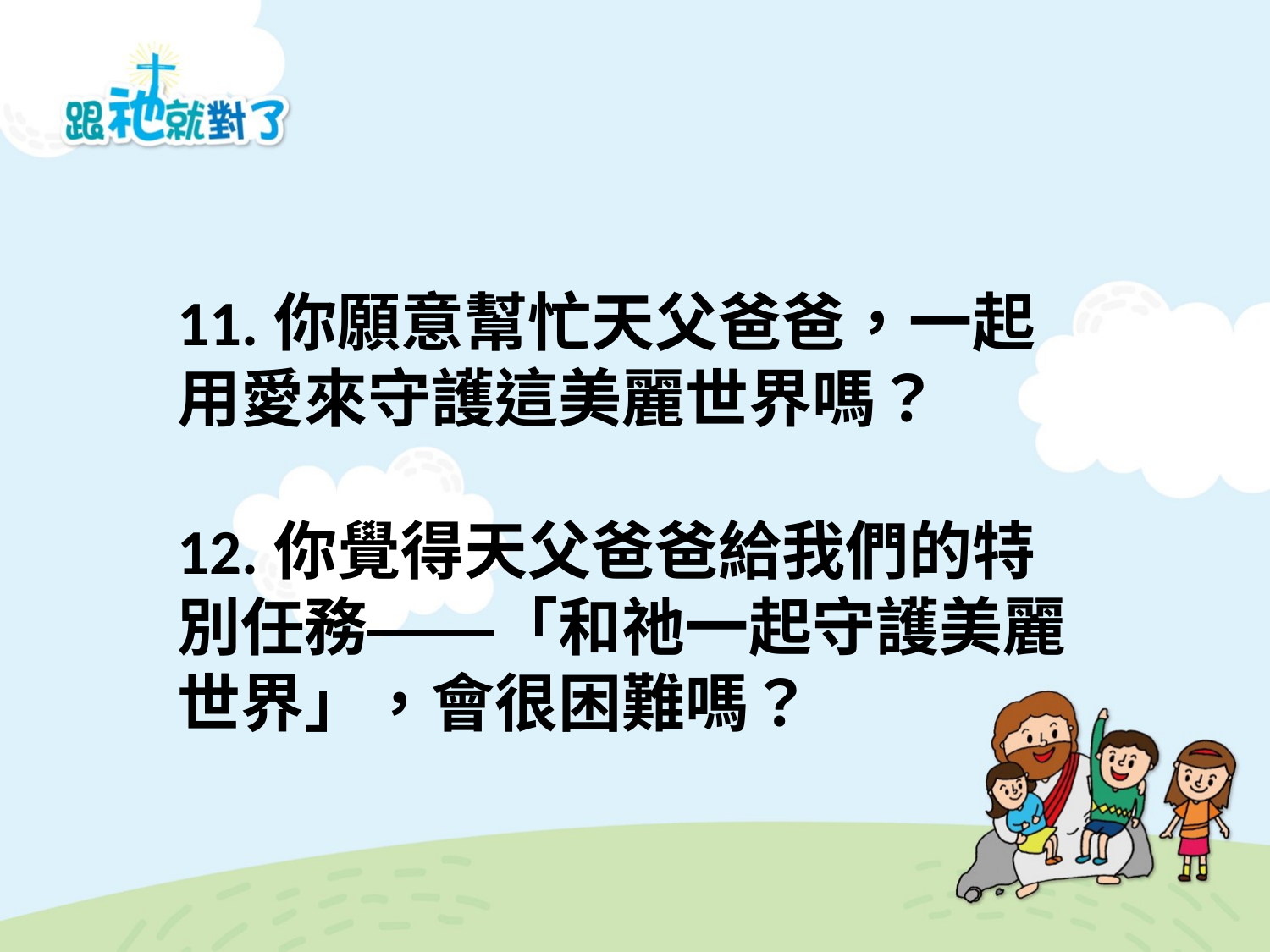

11.你願意幫忙天父爸爸，一起用愛來守護這美麗世界嗎？

12.你覺得天父爸爸給我們的特別任務——「和祂一起守護美麗世界」，會很困難嗎？